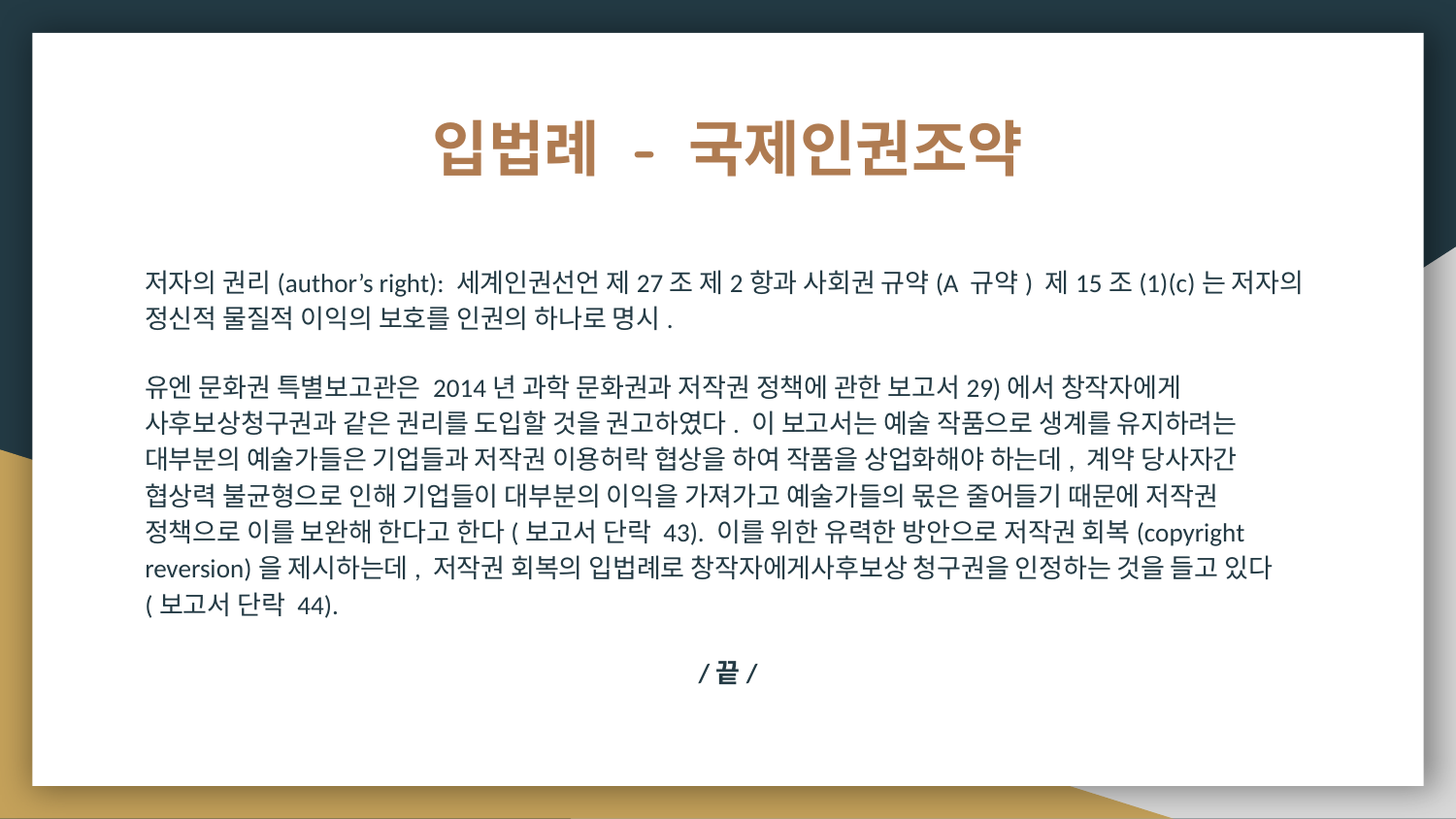

# 입법례 - 국제인권조약
저자의 권리(author’s right): 세계인권선언 제27조 제2항과 사회권 규약(A 규약) 제15조(1)(c)는 저자의 정신적 물질적 이익의 보호를 인권의 하나로 명시.
유엔 문화권 특별보고관은 2014년 과학 문화권과 저작권 정책에 관한 보고서29)에서 창작자에게 사후보상청구권과 같은 권리를 도입할 것을 권고하였다. 이 보고서는 예술 작품으로 생계를 유지하려는 대부분의 예술가들은 기업들과 저작권 이용허락 협상을 하여 작품을 상업화해야 하는데, 계약 당사자간 협상력 불균형으로 인해 기업들이 대부분의 이익을 가져가고 예술가들의 몫은 줄어들기 때문에 저작권 정책으로 이를 보완해 한다고 한다(보고서 단락 43). 이를 위한 유력한 방안으로 저작권 회복(copyright reversion)을 제시하는데, 저작권 회복의 입법례로 창작자에게사후보상 청구권을 인정하는 것을 들고 있다(보고서 단락 44).
/끝/